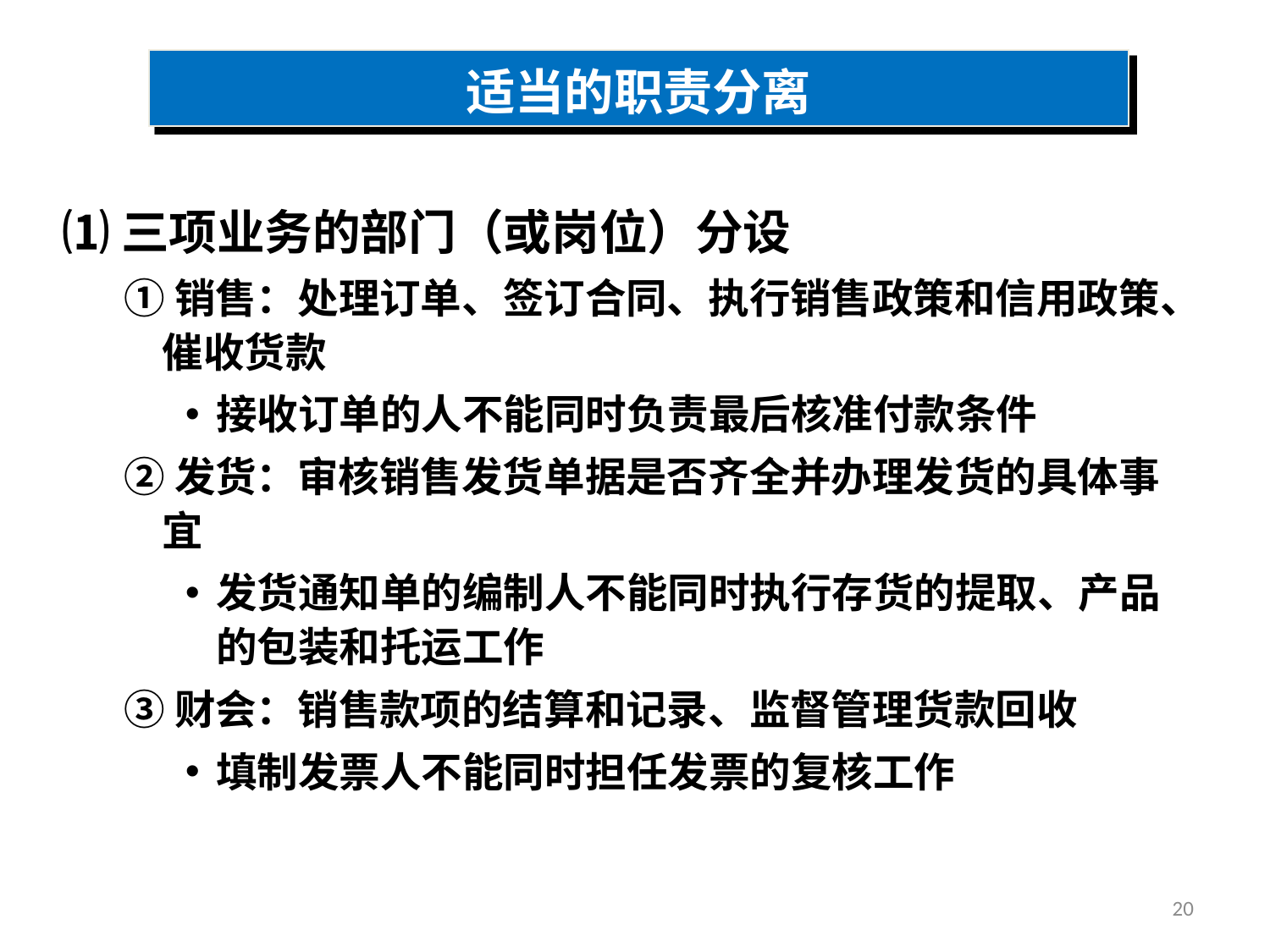

适当的职责分离
⑴三项业务的部门（或岗位）分设
①销售：处理订单、签订合同、执行销售政策和信用政策、催收货款
接收订单的人不能同时负责最后核准付款条件
②发货：审核销售发货单据是否齐全并办理发货的具体事宜
发货通知单的编制人不能同时执行存货的提取、产品的包装和托运工作
③财会：销售款项的结算和记录、监督管理货款回收
填制发票人不能同时担任发票的复核工作
20